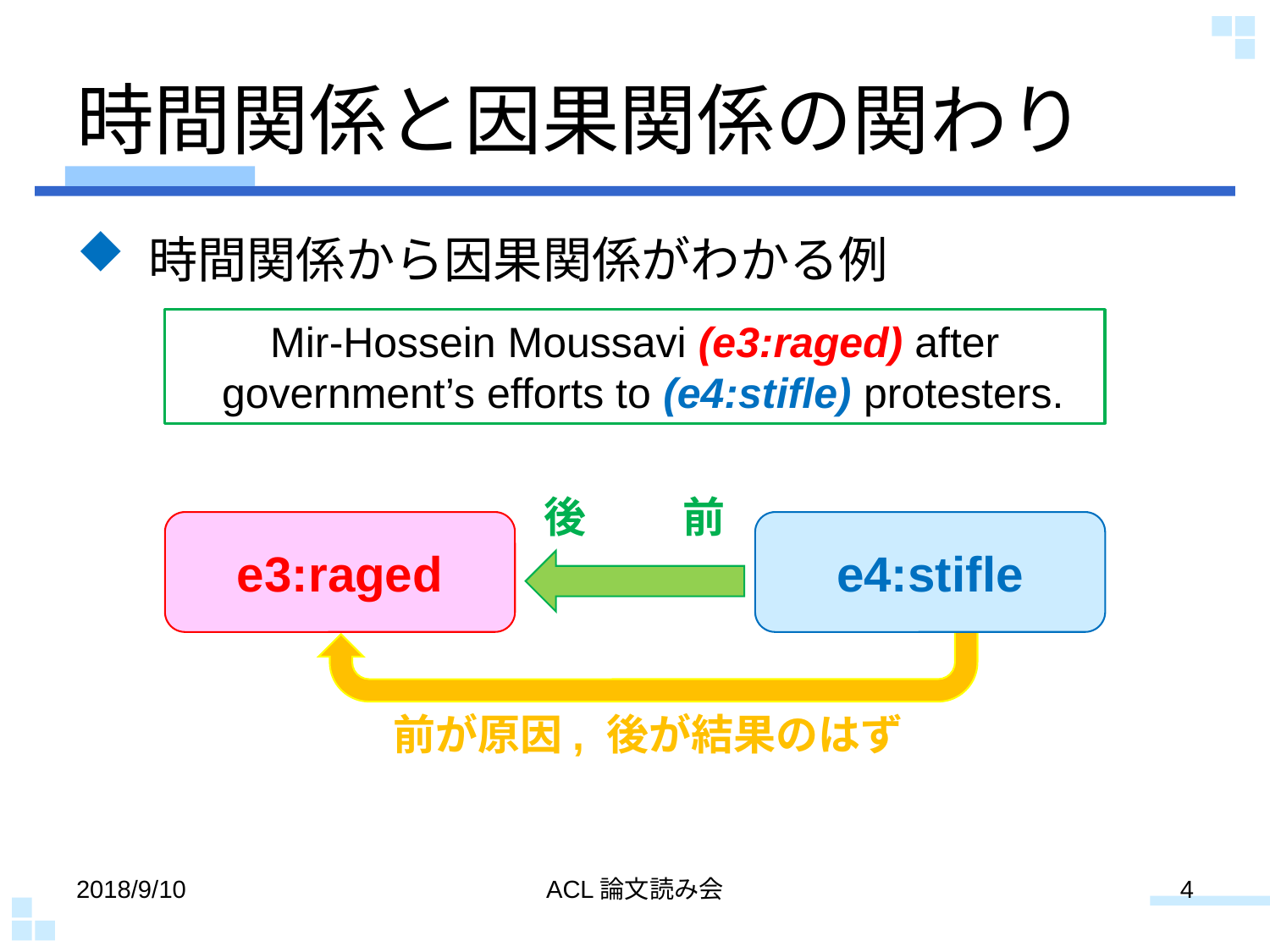

# 時間関係と因果関係の関わり
 時間関係から因果関係がわかる例
Mir-Hossein Moussavi (e3:raged) after government’s efforts to (e4:stifle) protesters.
後
前
e3:raged
e4:stifle

前が原因, 後が結果のはず
2018/9/10
ACL論文読み会
4